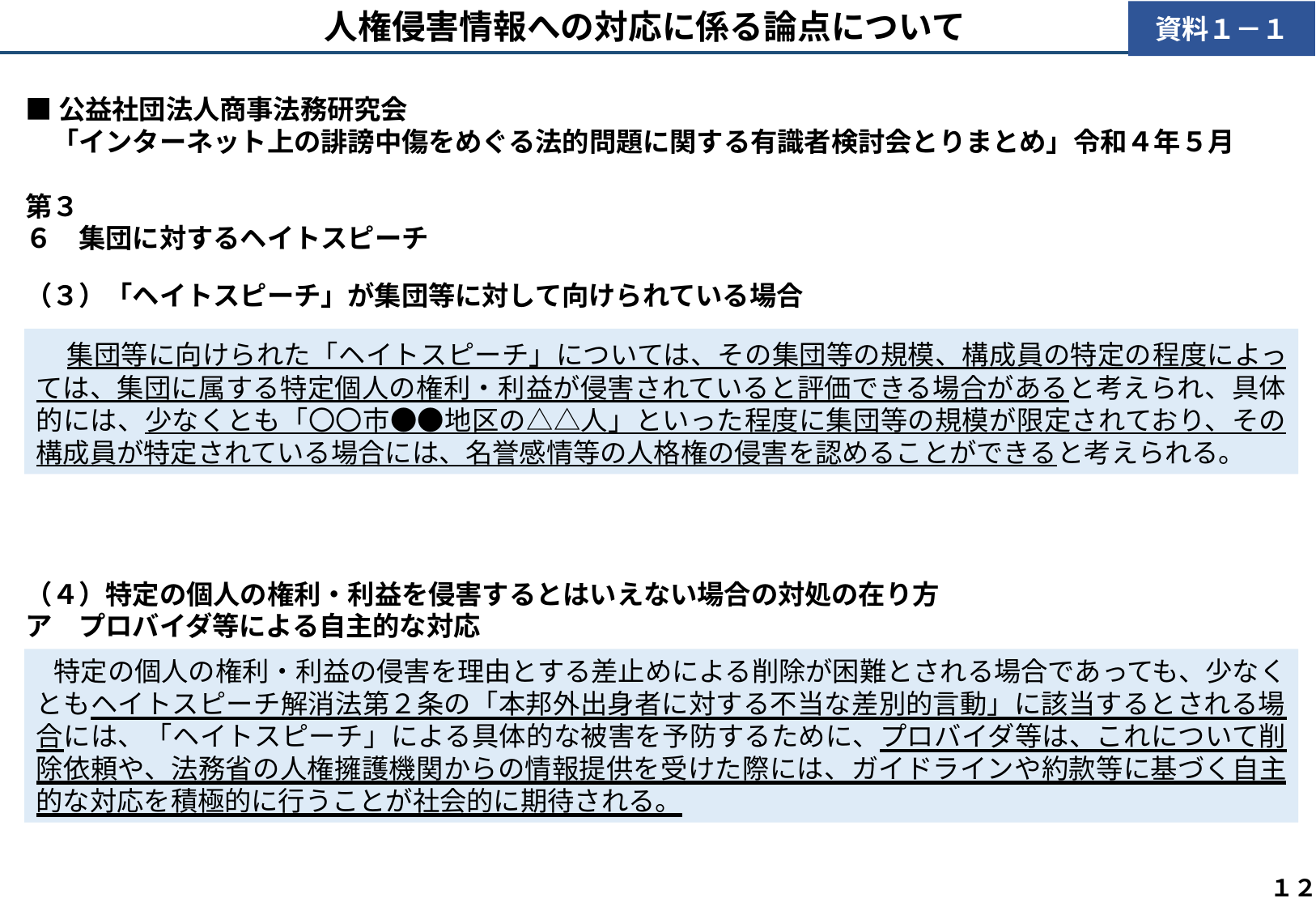

人権侵害情報への対応に係る論点について
資料１－１
■公益社団法人商事法務研究会
　「インターネット上の誹謗中傷をめぐる法的問題に関する有識者検討会とりまとめ」令和４年５月

第３
６　集団に対するヘイトスピーチ
（３）「ヘイトスピーチ」が集団等に対して向けられている場合
　集団等に向けられた「ヘイトスピーチ」については、その集団等の規模、構成員の特定の程度によっては、集団に属する特定個人の権利・利益が侵害されていると評価できる場合があると考えられ、具体的には、少なくとも「〇〇市●●地区の△△人」といった程度に集団等の規模が限定されており、その構成員が特定されている場合には、名誉感情等の人格権の侵害を認めることができると考えられる。
（４）特定の個人の権利・利益を侵害するとはいえない場合の対処の在り方
ア　プロバイダ等による自主的な対応
特定の個人の権利・利益の侵害を理由とする差止めによる削除が困難とされる場合であっても、少なくともヘイトスピーチ解消法第２条の「本邦外出身者に対する不当な差別的言動」に該当するとされる場合には、「ヘイトスピーチ」による具体的な被害を予防するために、プロバイダ等は、これについて削除依頼や、法務省の人権擁護機関からの情報提供を受けた際には、ガイドラインや約款等に基づく自主的な対応を積極的に行うことが社会的に期待される。
１２